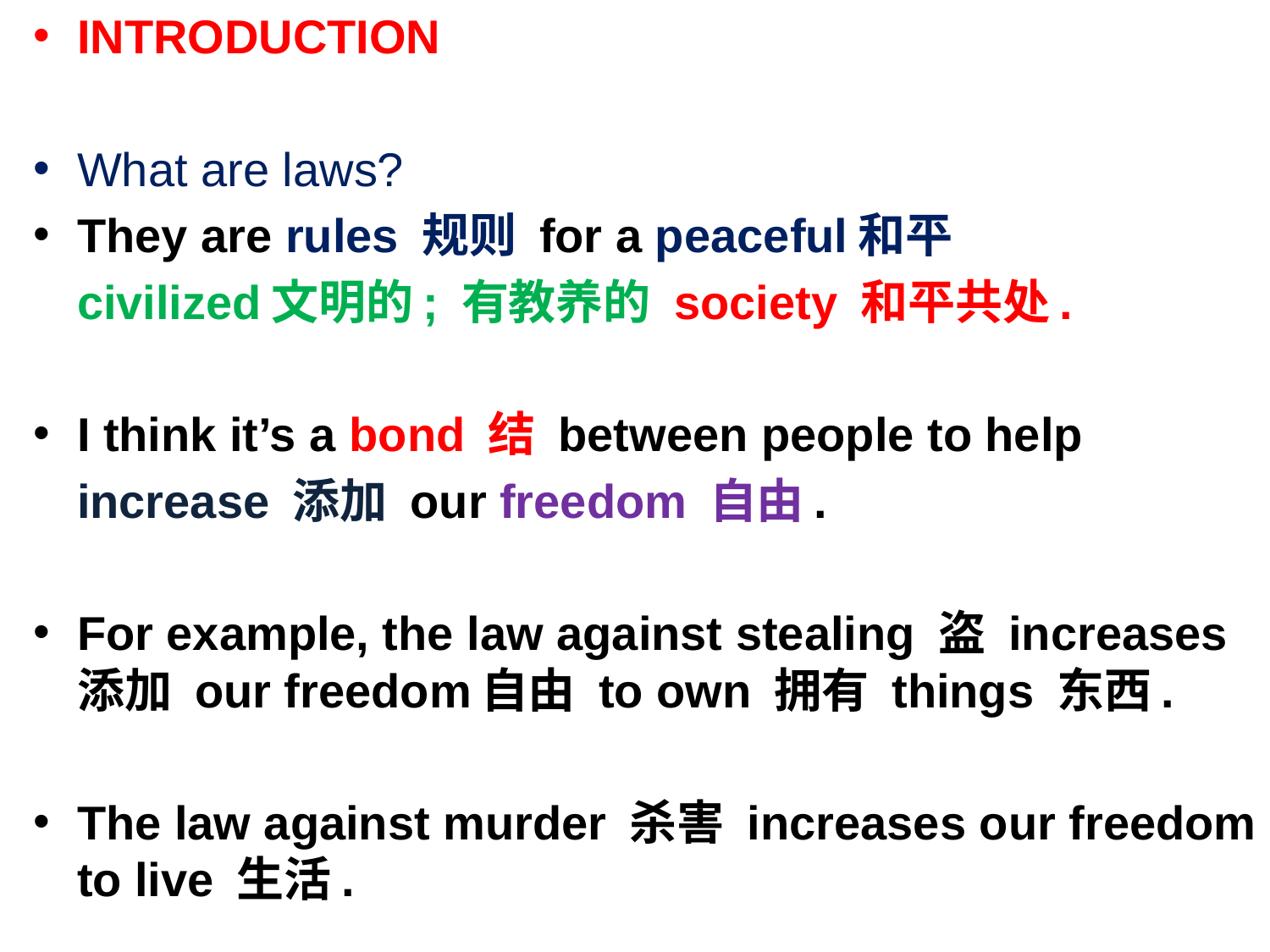

INTRODUCTION

What are laws?
They are rules 规则 for a peaceful和平
	civilized文明的; 有教养的 society 和平共处.

I think it’s a bond 结 between people to help
	increase 添加 our freedom 自由.

For example, the law against stealing 盗 increases添加 our freedom自由 to own 拥有 things 东西.

The law against murder 杀害 increases our freedom to live 生活.